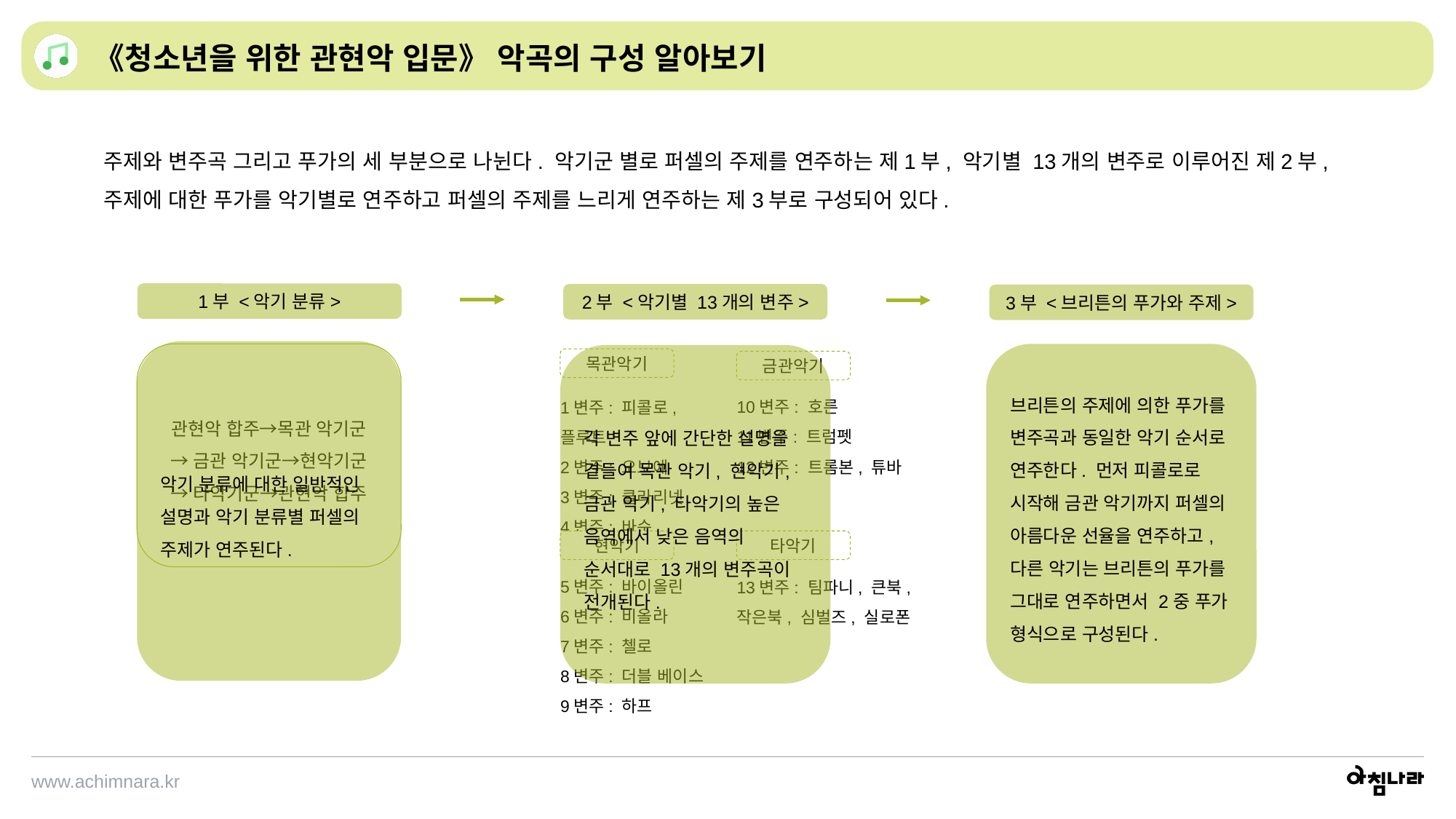

《청소년을 위한 관현악 입문》 악곡의 구성 알아보기
주제와 변주곡 그리고 푸가의 세 부분으로 나뉜다. 악기군 별로 퍼셀의 주제를 연주하는 제1부, 악기별 13개의 변주로 이루어진 제2부, 주제에 대한 푸가를 악기별로 연주하고 퍼셀의 주제를 느리게 연주하는 제3부로 구성되어 있다.
1부 <악기 분류>
2부 <악기별 13개의 변주>
3부 <브리튼의 푸가와 주제>
악기 분류에 대한 일반적인 설명과 악기 분류별 퍼셀의 주제가 연주된다.
브리튼의 주제에 의한 푸가를 변주곡과 동일한 악기 순서로 연주한다. 먼저 피콜로로 시작해 금관 악기까지 퍼셀의 아름다운 선율을 연주하고, 다른 악기는 브리튼의 푸가를 그대로 연주하면서 2중 푸가 형식으로 구성된다.
관현악 합주→목관 악기군
→금관 악기군→현악기군
→타악기군→관현악 합주
각 변주 앞에 간단한 설명을 곁들여 목관 악기, 현악기, 금관 악기, 타악기의 높은 음역에서 낮은 음역의 순서대로 13개의 변주곡이 전개된다.
목관악기
1변주: 피콜로, 플루트
2변주: 오보에
3변주: 클라리넷
4변주: 바순
금관악기
10변주: 호른
11변주: 트럼펫
12변주: 트롬본, 튜바
현악기
5변주: 바이올린
6변주: 비올라
7변주: 첼로
8변주: 더블 베이스
9변주: 하프
타악기
13변주: 팀파니, 큰북, 작은북, 심벌즈, 실로폰